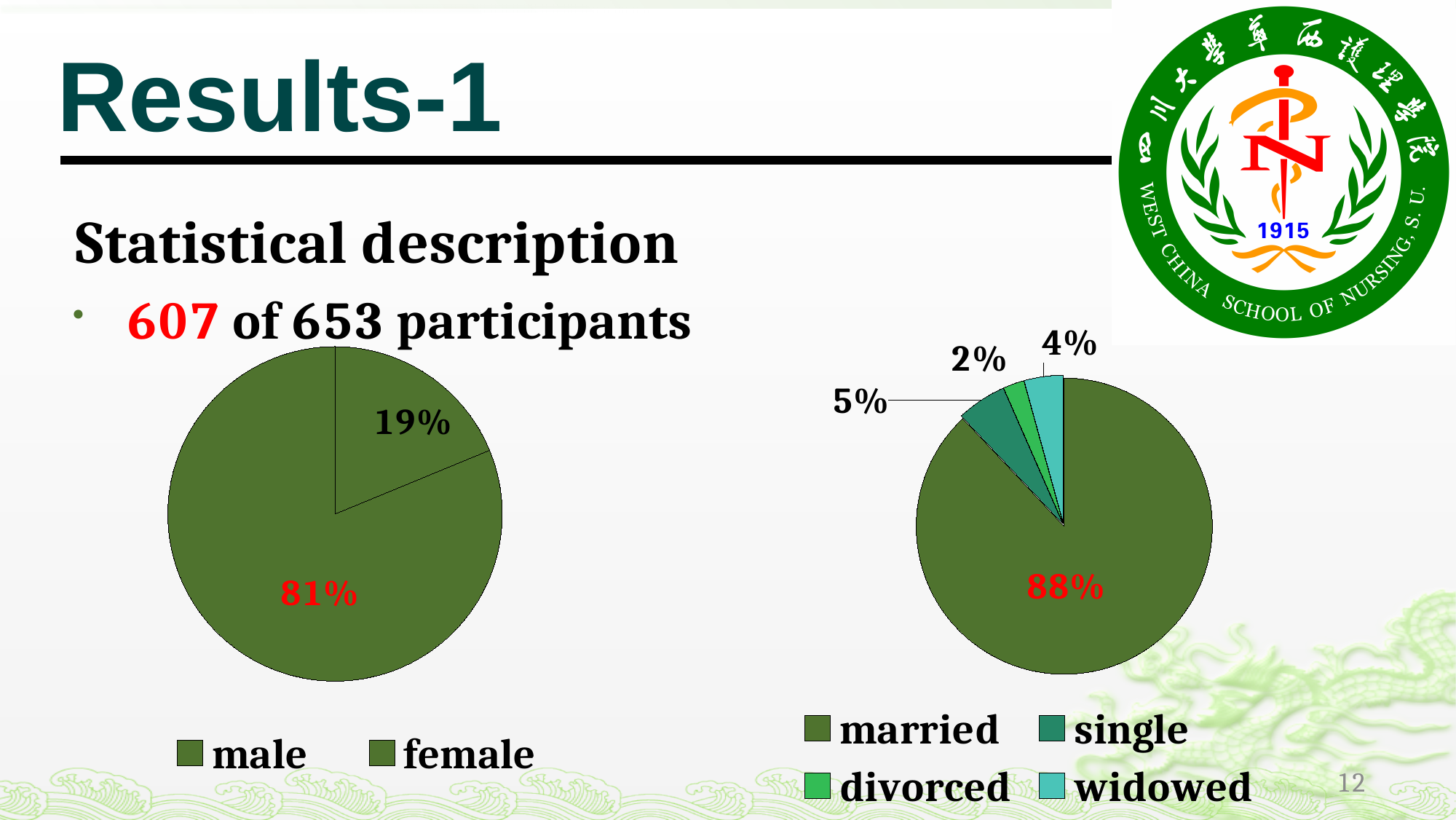

# Results-1
Statistical description
607 of 653 participants

### Chart

| Category | Gender |
|---|---|
| male | 114.0 |
| female | 493.0 |

### Chart

| Category | 销售额 | 列1 | 列2 |
|---|---|---|---|
| married | 534.0 | None | None |
| single | 33.0 | None | None |
| divorced | 14.0 | None | None |
| widowed | 26.0 | None | None |
12